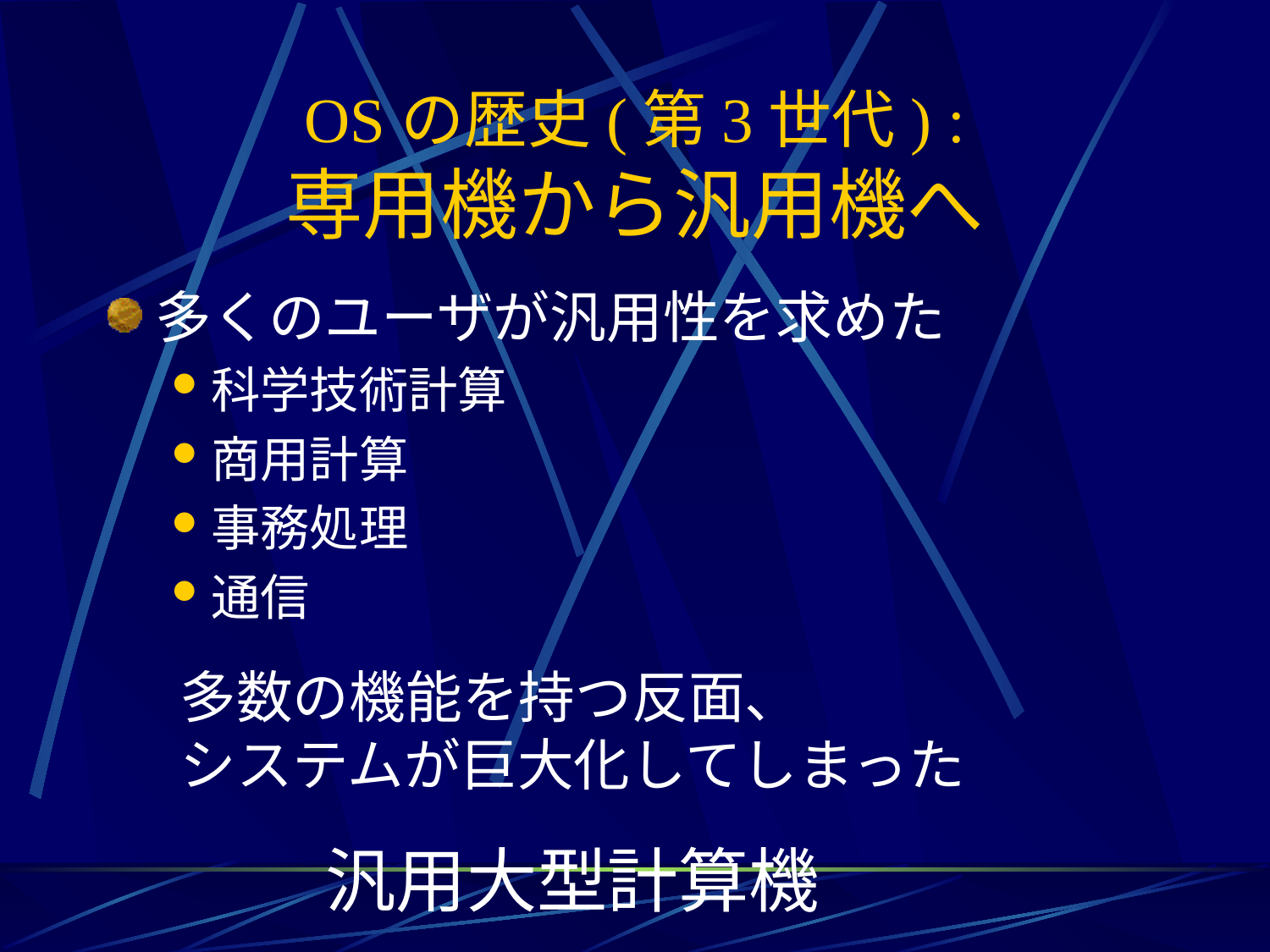

# OSの歴史(第3世代) : 専用機から汎用機へ
多くのユーザが汎用性を求めた
科学技術計算
商用計算
事務処理
通信
多数の機能を持つ反面、
システムが巨大化してしまった
汎用大型計算機